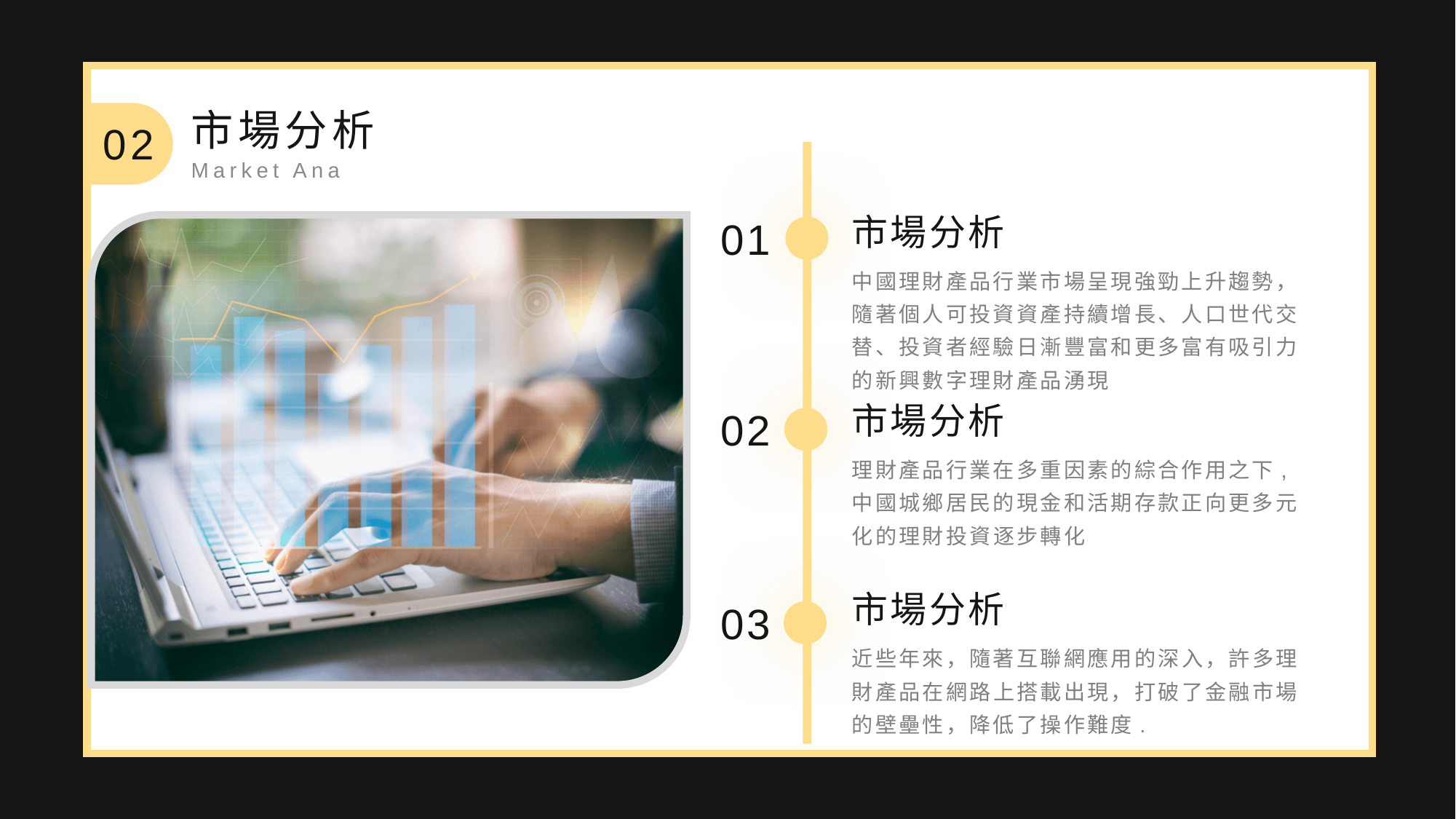

市場分析
Market Analysis

02

市場分析
中國理財產品行業市場呈現強勁上升趨勢，隨著個人可投資資產持續增長、人口世代交替、投資者經驗日漸豐富和更多富有吸引力的新興數字理財產品湧現
01

市場分析
理財產品行業在多重因素的綜合作用之下,中國城鄉居民的現金和活期存款正向更多元化的理財投資逐步轉化
02

市場分析
近些年來，隨著互聯網應用的深入，許多理財產品在網路上搭載出現，打破了金融市場的壁壘性，降低了操作難度.
03